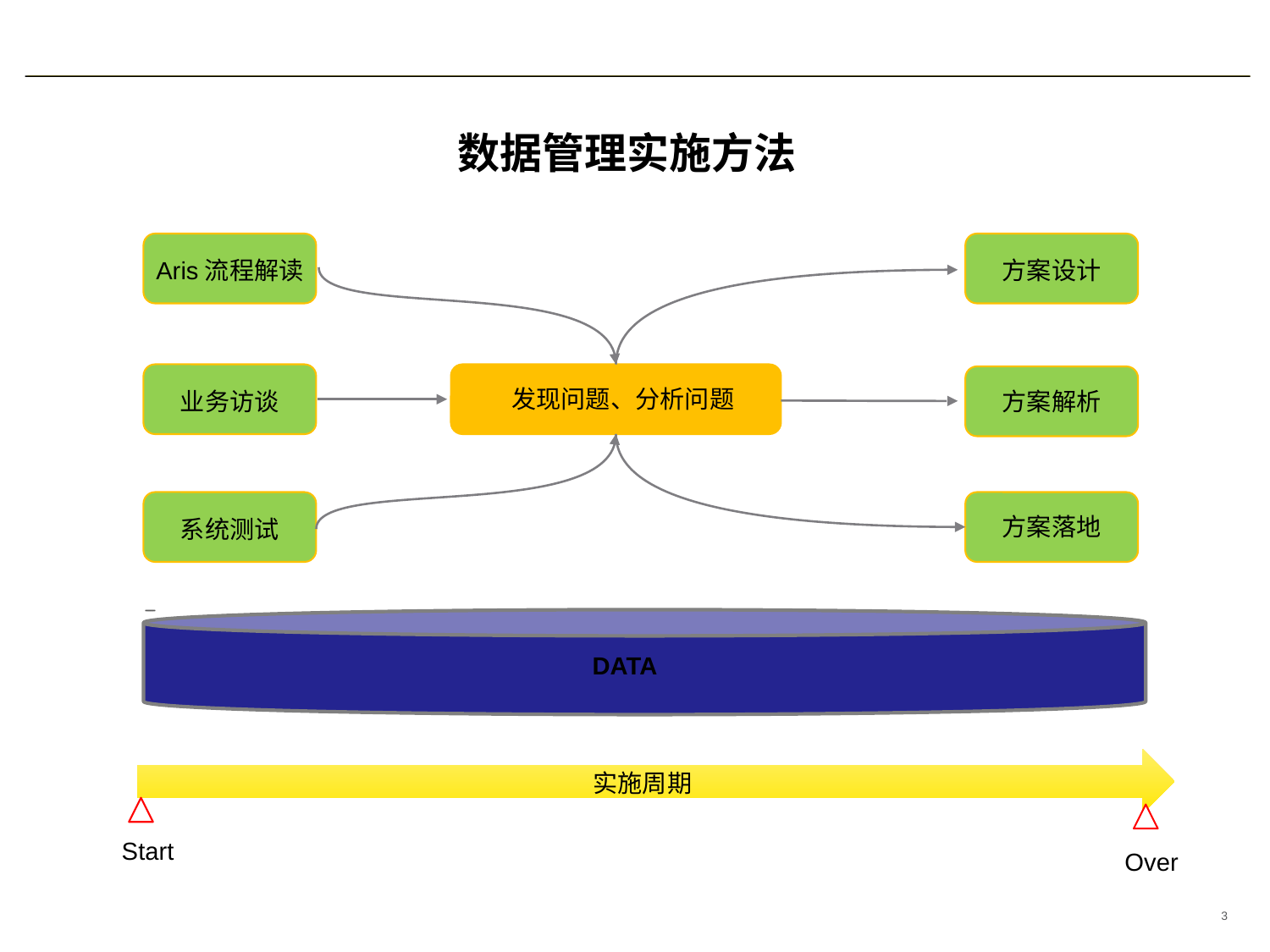

数据管理实施方法

Aris流程解读
方案设计

发现问题、分析问题
业务访谈
方案解析

方案落地
系统测试

DATA

实施周期

Start
Over